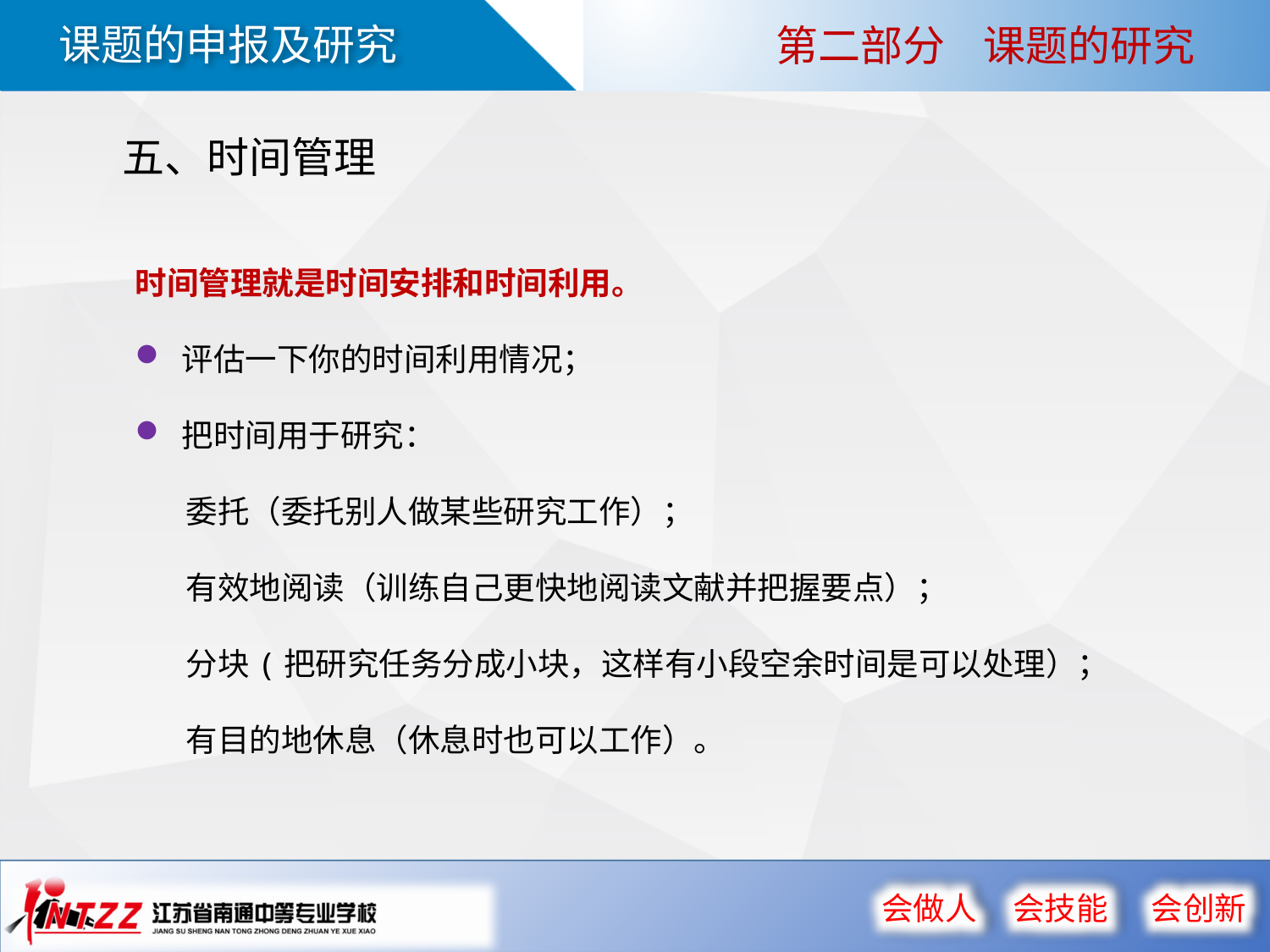

第二部分    课题的研究
五、时间管理
时间管理就是时间安排和时间利用。
 评估一下你的时间利用情况；
 把时间用于研究：
      委托（委托别人做某些研究工作）；
      有效地阅读（训练自己更快地阅读文献并把握要点）；
      分块(把研究任务分成小块，这样有小段空余时间是可以处理）；
      有目的地休息（休息时也可以工作）。